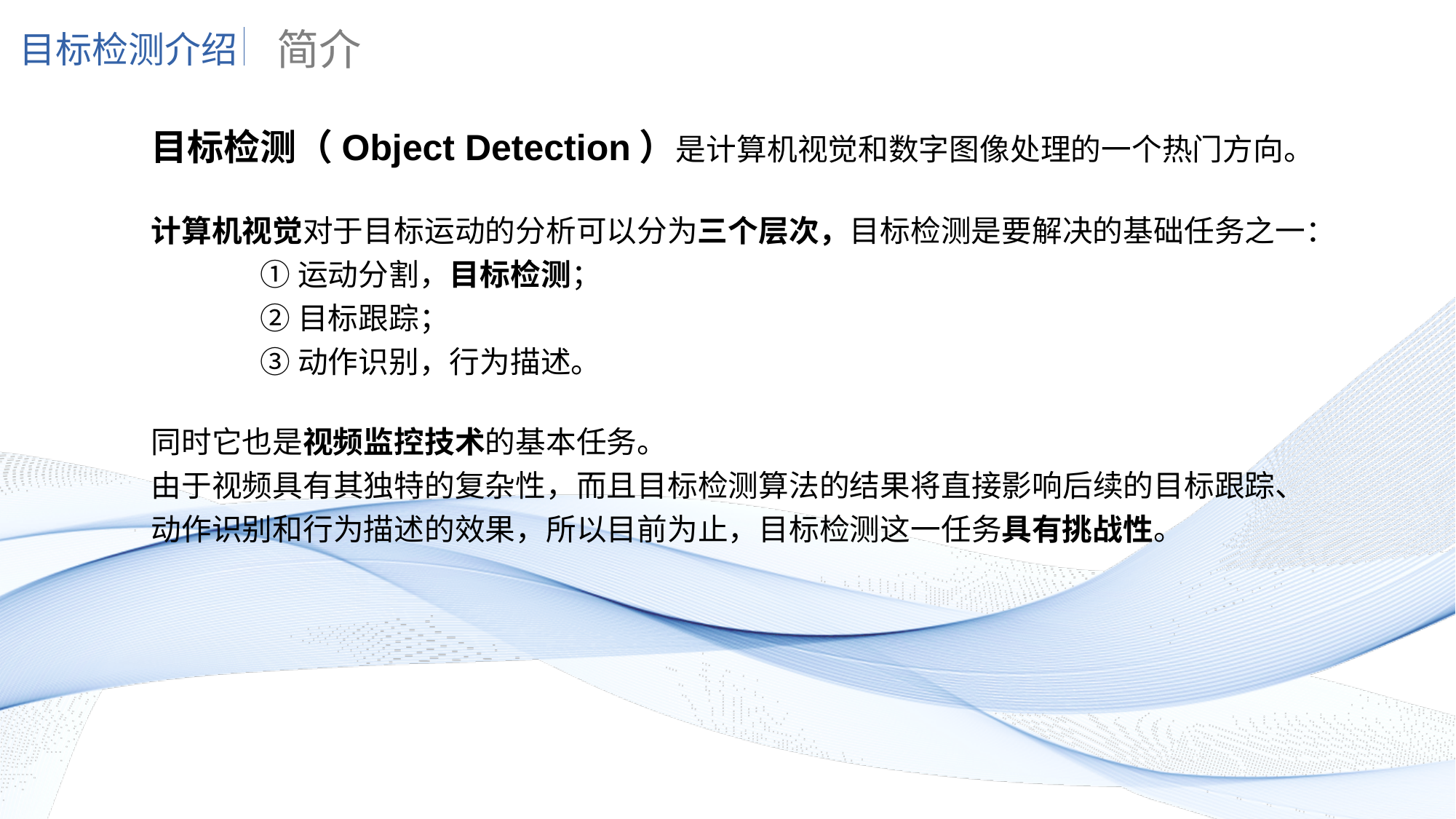

简介
目标检测介绍
目标检测（Object Detection）是计算机视觉和数字图像处理的一个热门方向。

计算机视觉对于目标运动的分析可以分为三个层次，目标检测是要解决的基础任务之一：
	①运动分割，目标检测；
	②目标跟踪；
	③动作识别，行为描述。

同时它也是视频监控技术的基本任务。
由于视频具有其独特的复杂性，而且目标检测算法的结果将直接影响后续的目标跟踪、动作识别和行为描述的效果，所以目前为止，目标检测这一任务具有挑战性。